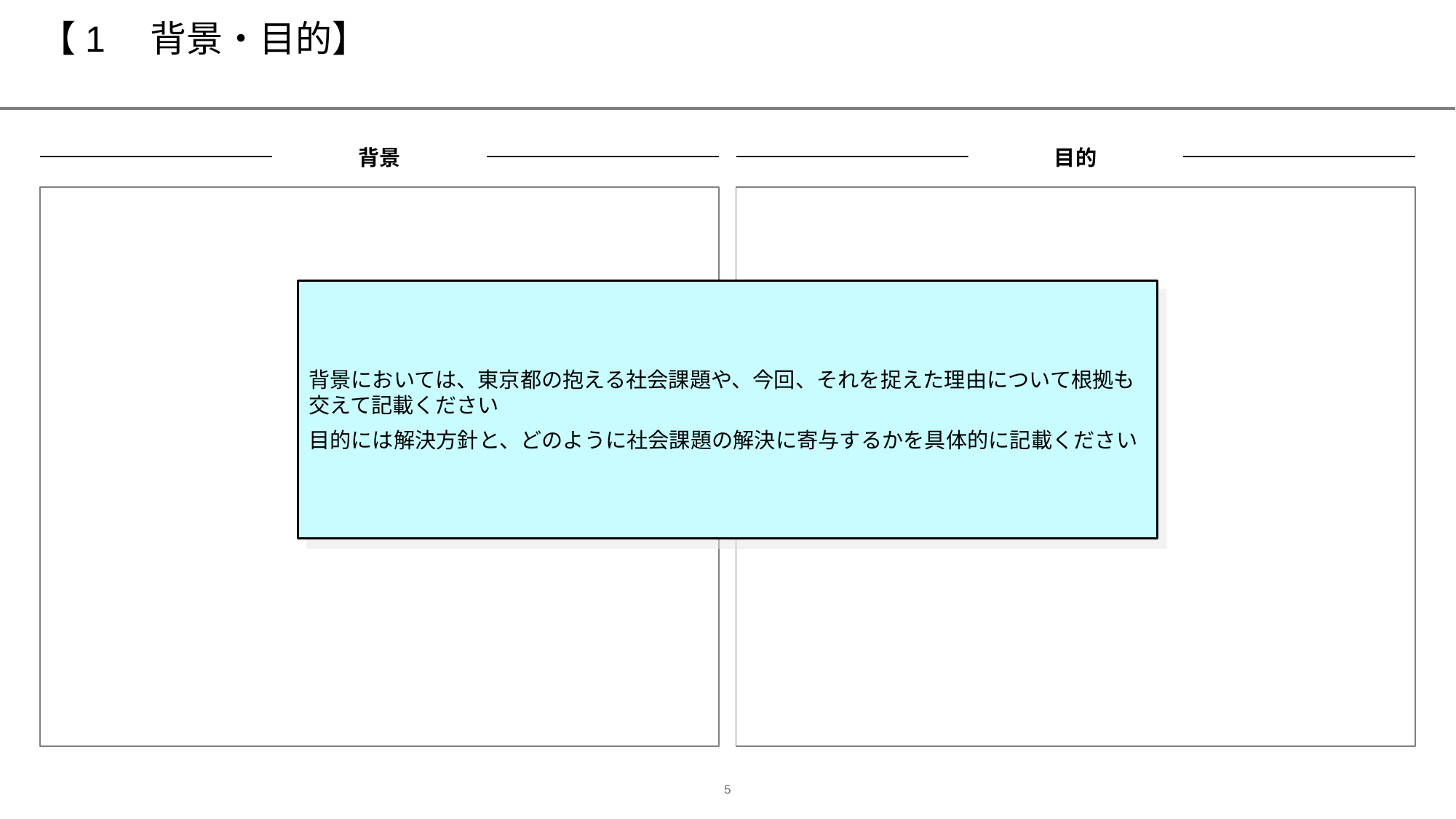

# 【1　背景・目的】
背景
目的
“
“
背景においては、東京都の抱える社会課題や、今回、それを捉えた理由について根拠も交えて記載ください
目的には解決方針と、どのように社会課題の解決に寄与するかを具体的に記載ください